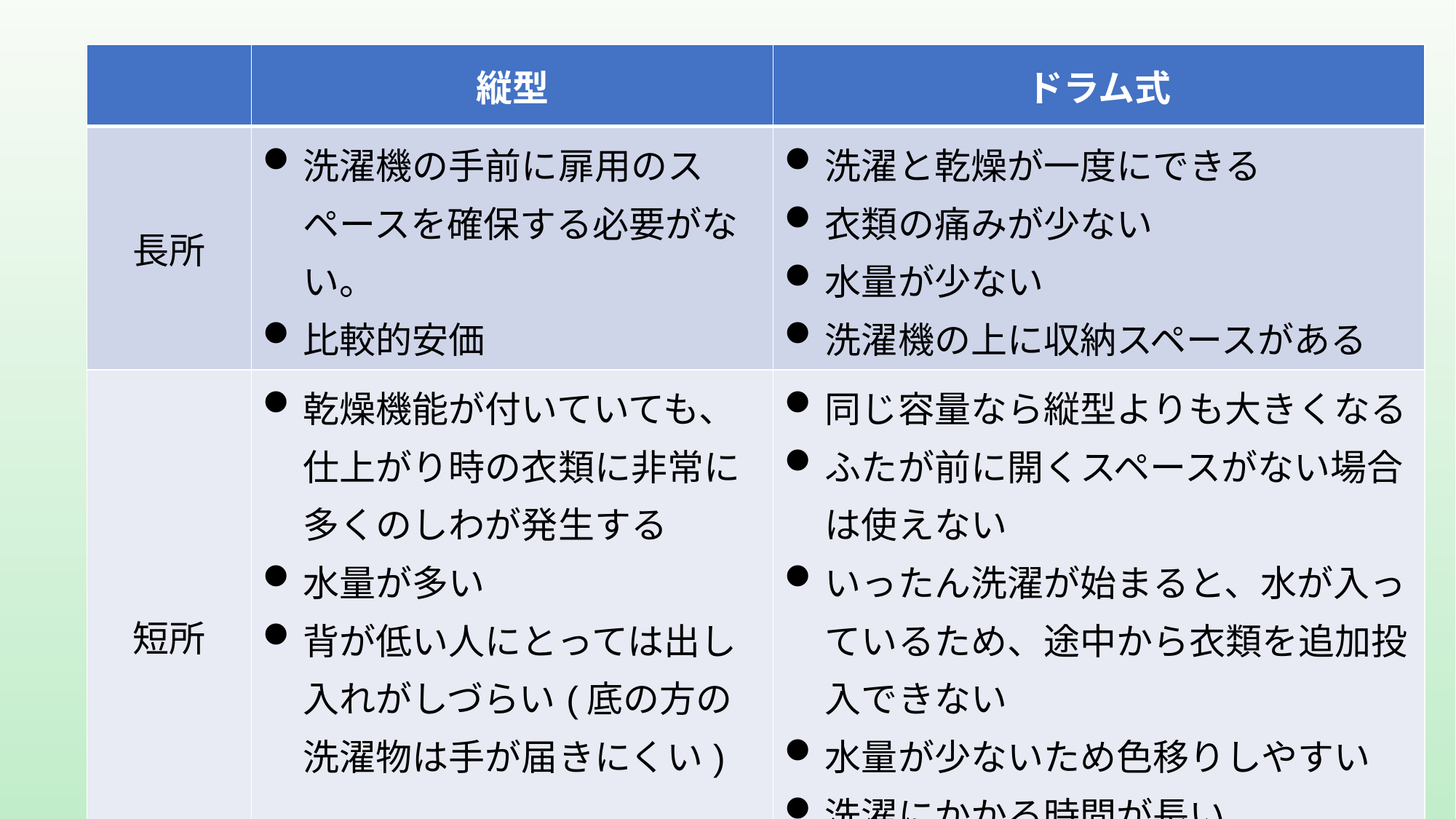

|  | 縦型 | ドラム式 |
| --- | --- | --- |
| 長所 | 洗濯機の手前に扉用のスペースを確保する必要がない。 比較的安価 | 洗濯と乾燥が一度にできる 衣類の痛みが少ない 水量が少ない 洗濯機の上に収納スペースがある |
| 短所 | 乾燥機能が付いていても、仕上がり時の衣類に非常に多くのしわが発生する 水量が多い 背が低い人にとっては出し入れがしづらい(底の方の洗濯物は手が届きにくい) | 同じ容量なら縦型よりも大きくなる ふたが前に開くスペースがない場合は使えない いったん洗濯が始まると、水が入っているため、途中から衣類を追加投入できない 水量が少ないため色移りしやすい 洗濯にかかる時間が長い 高価 |